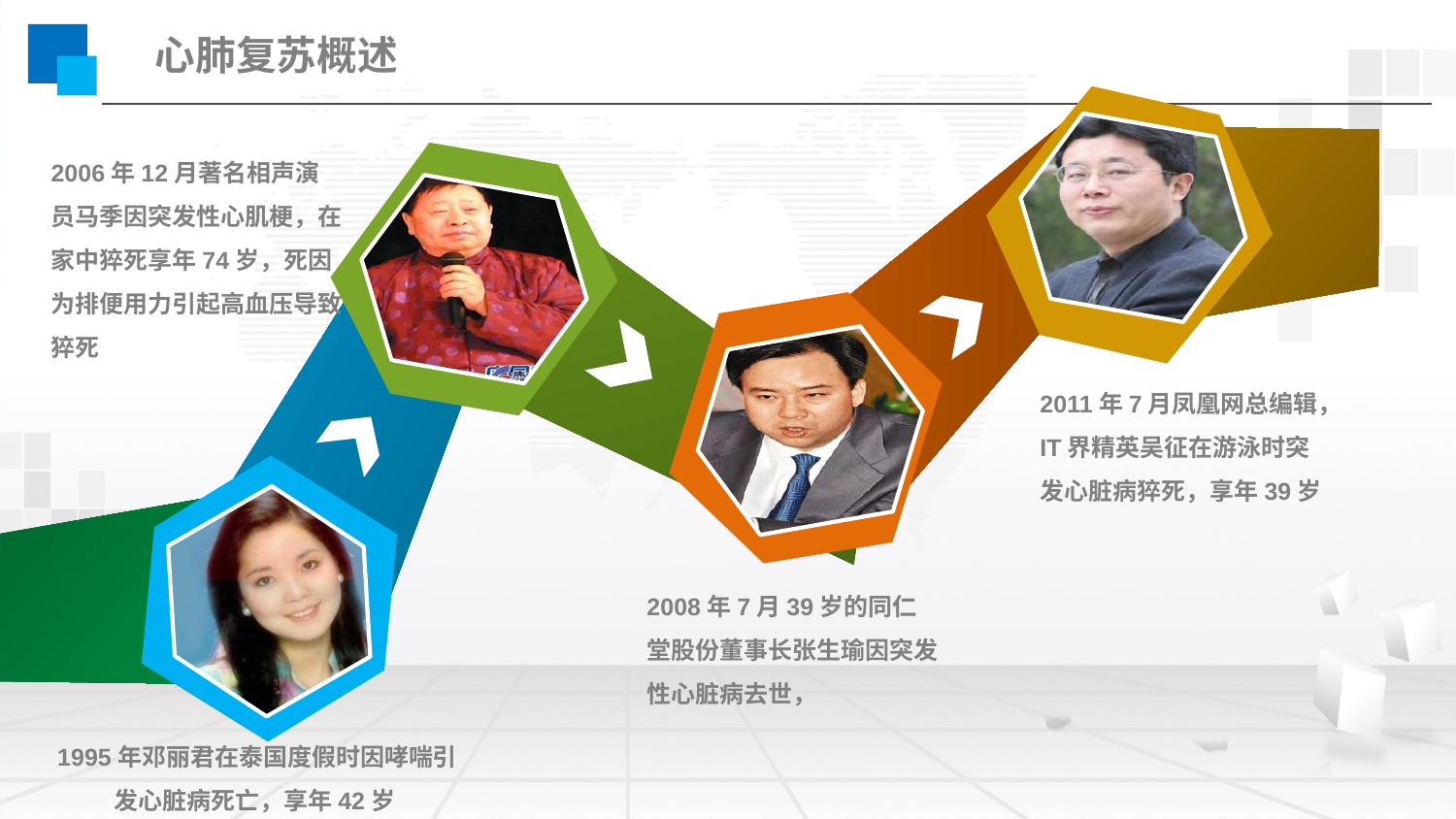

心肺复苏概述

2006年12月著名相声演员马季因突发性心肌梗，在家中猝死享年74岁，死因为排便用力引起高血压导致猝死

2011年7月凤凰网总编辑，IT界精英吴征在游泳时突发心脏病猝死，享年39岁

2008年7月39岁的同仁堂股份董事长张生瑜因突发性心脏病去世，
1995年邓丽君在泰国度假时因哮喘引发心脏病死亡，享年42岁